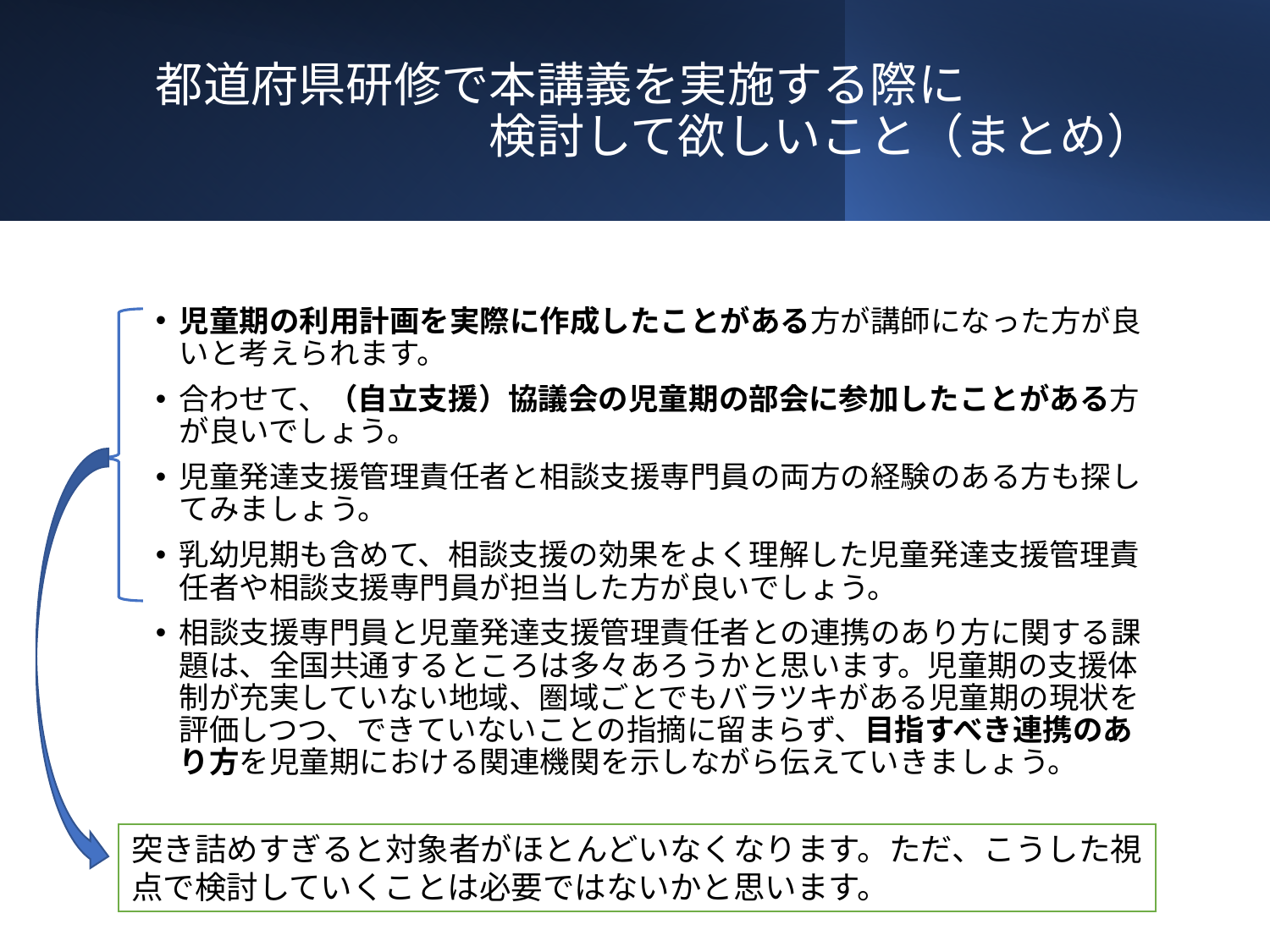

# 都道府県研修で本講義を実施する際に 　　　　　　　検討して欲しいこと（まとめ）
児童期の利用計画を実際に作成したことがある方が講師になった方が良いと考えられます。
合わせて、（自立支援）協議会の児童期の部会に参加したことがある方が良いでしょう。
児童発達支援管理責任者と相談支援専門員の両方の経験のある方も探してみましょう。
乳幼児期も含めて、相談支援の効果をよく理解した児童発達支援管理責任者や相談支援専門員が担当した方が良いでしょう。
相談支援専門員と児童発達支援管理責任者との連携のあり方に関する課題は、全国共通するところは多々あろうかと思います。児童期の支援体制が充実していない地域、圏域ごとでもバラツキがある児童期の現状を評価しつつ、できていないことの指摘に留まらず、目指すべき連携のあり方を児童期における関連機関を示しながら伝えていきましょう。

突き詰めすぎると対象者がほとんどいなくなります。ただ、こうした視点で検討していくことは必要ではないかと思います。